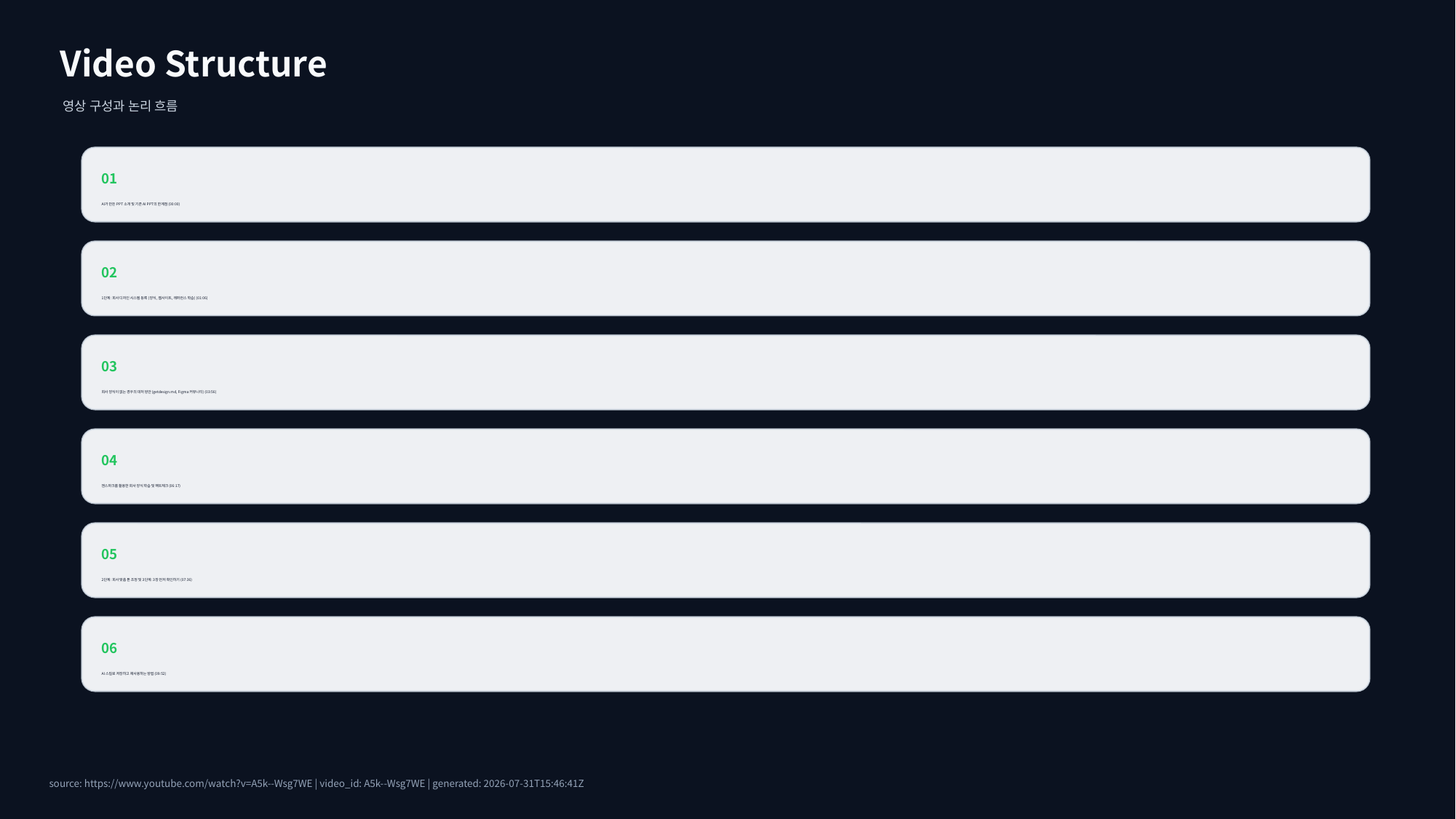

Video Structure
영상 구성과 논리 흐름

01
AI가 만든 PPT 소개 및 기존 AI PPT의 한계점 (00:00)

02
1단계: 회사 디자인 시스템 등록 (양식, 웹사이트, 레퍼런스 학습) (01:06)

03
회사 양식이 없는 경우의 대처 방안 (getdesign.md, Figma 커뮤니티) (03:56)

04
젠스파크를 활용한 회사 양식 학습 및 팩트체크 (06:17)

05
2단계: 회사 맞춤 톤 조정 및 3단계: 3장 먼저 확인하기 (07:36)

06
AI 스킬로 저장하고 재사용하는 방법 (09:52)
source: https://www.youtube.com/watch?v=A5k--Wsg7WE | video_id: A5k--Wsg7WE | generated: 2026-07-31T15:46:41Z